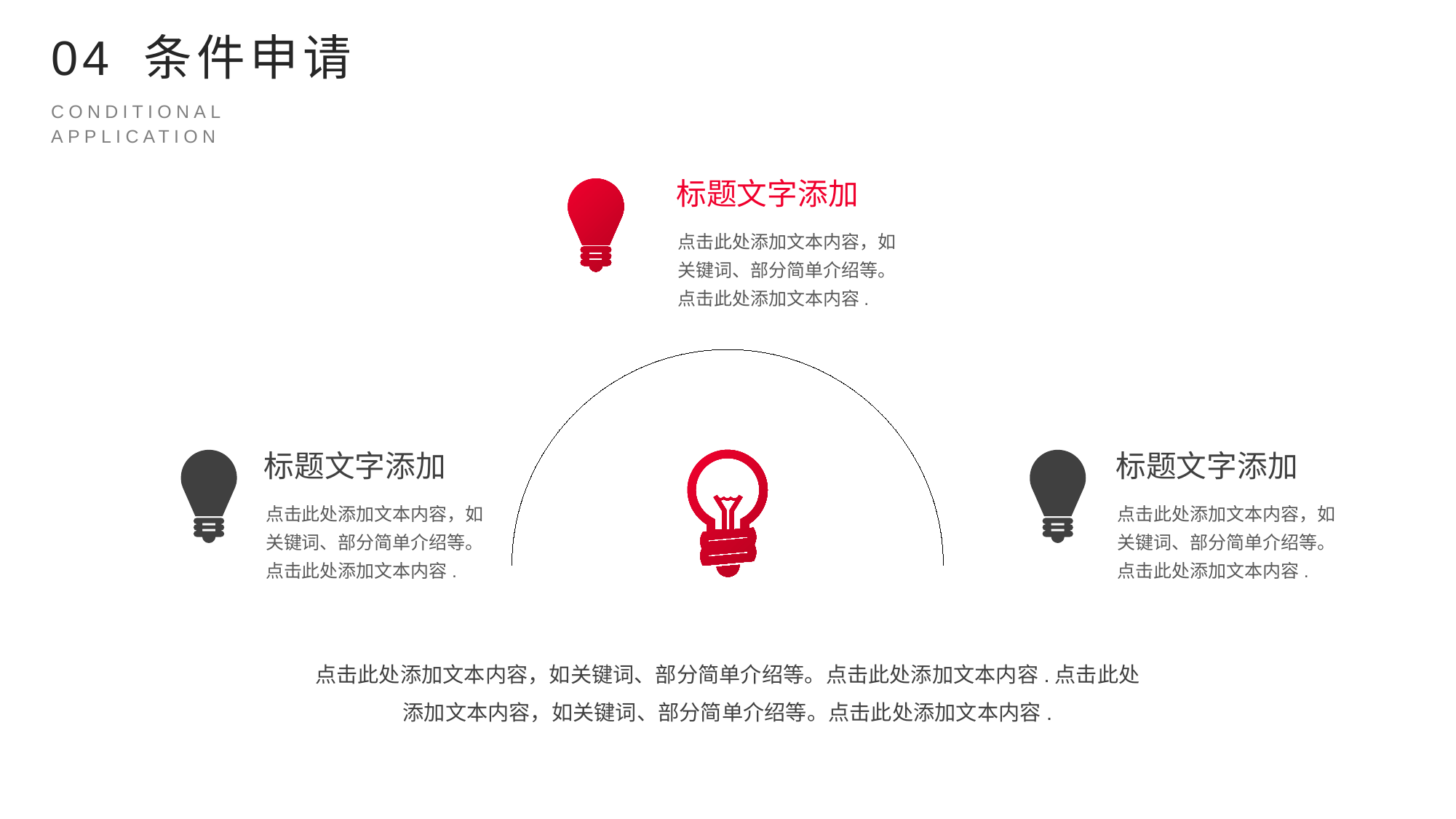

BY YUSHEN
04 条件申请
CONDITIONAL APPLICATION
标题文字添加
点击此处添加文本内容，如关键词、部分简单介绍等。点击此处添加文本内容.

标题文字添加
点击此处添加文本内容，如关键词、部分简单介绍等。点击此处添加文本内容.

标题文字添加
点击此处添加文本内容，如关键词、部分简单介绍等。点击此处添加文本内容.

点击此处添加文本内容，如关键词、部分简单介绍等。点击此处添加文本内容.点击此处添加文本内容，如关键词、部分简单介绍等。点击此处添加文本内容.